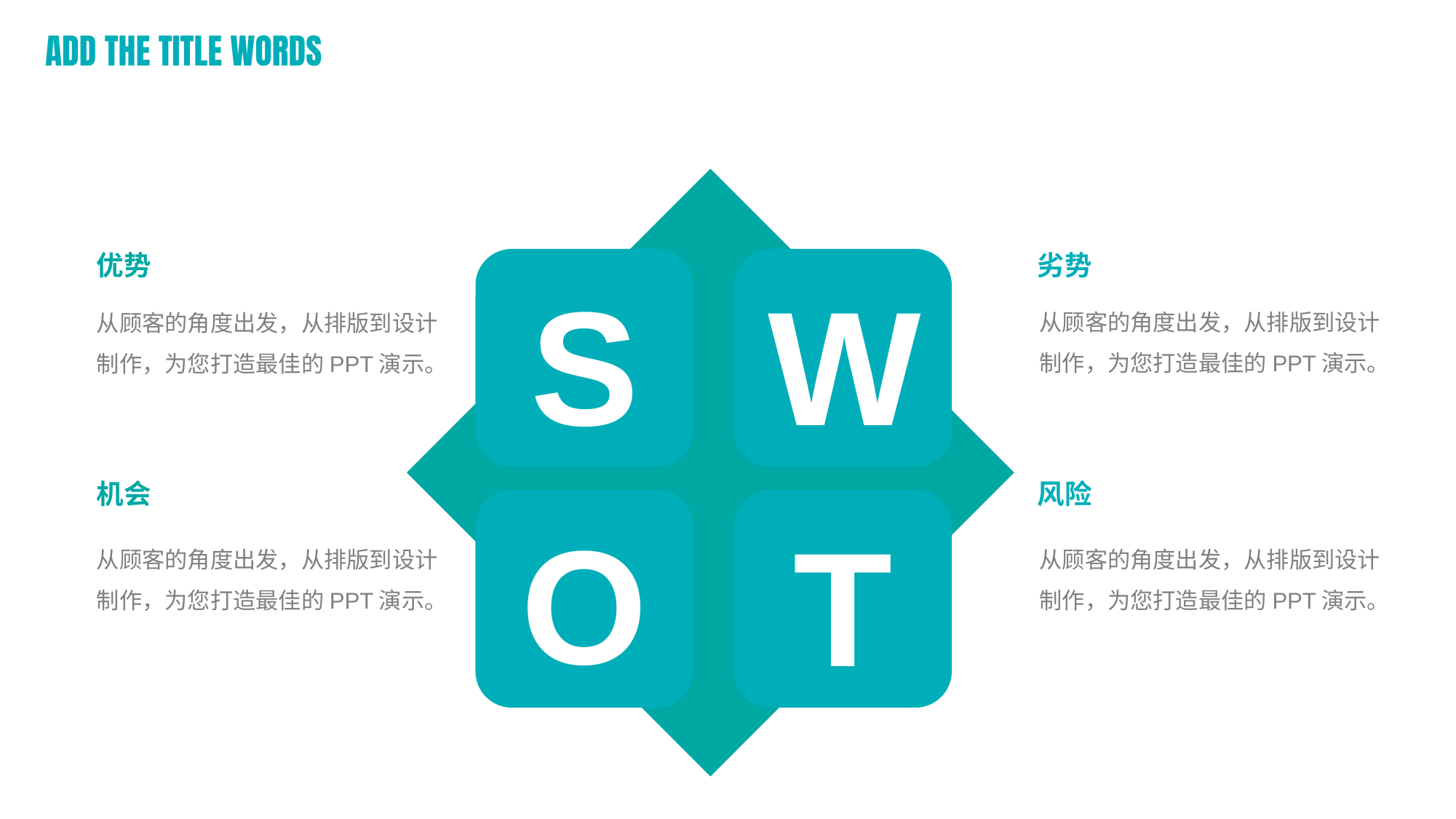

ADD THE TITLE WORDS

优势
从顾客的角度出发，从排版到设计制作，为您打造最佳的PPT演示。
劣势
从顾客的角度出发，从排版到设计制作，为您打造最佳的PPT演示。

S
W
机会
从顾客的角度出发，从排版到设计制作，为您打造最佳的PPT演示。
风险
从顾客的角度出发，从排版到设计制作，为您打造最佳的PPT演示。

O
T